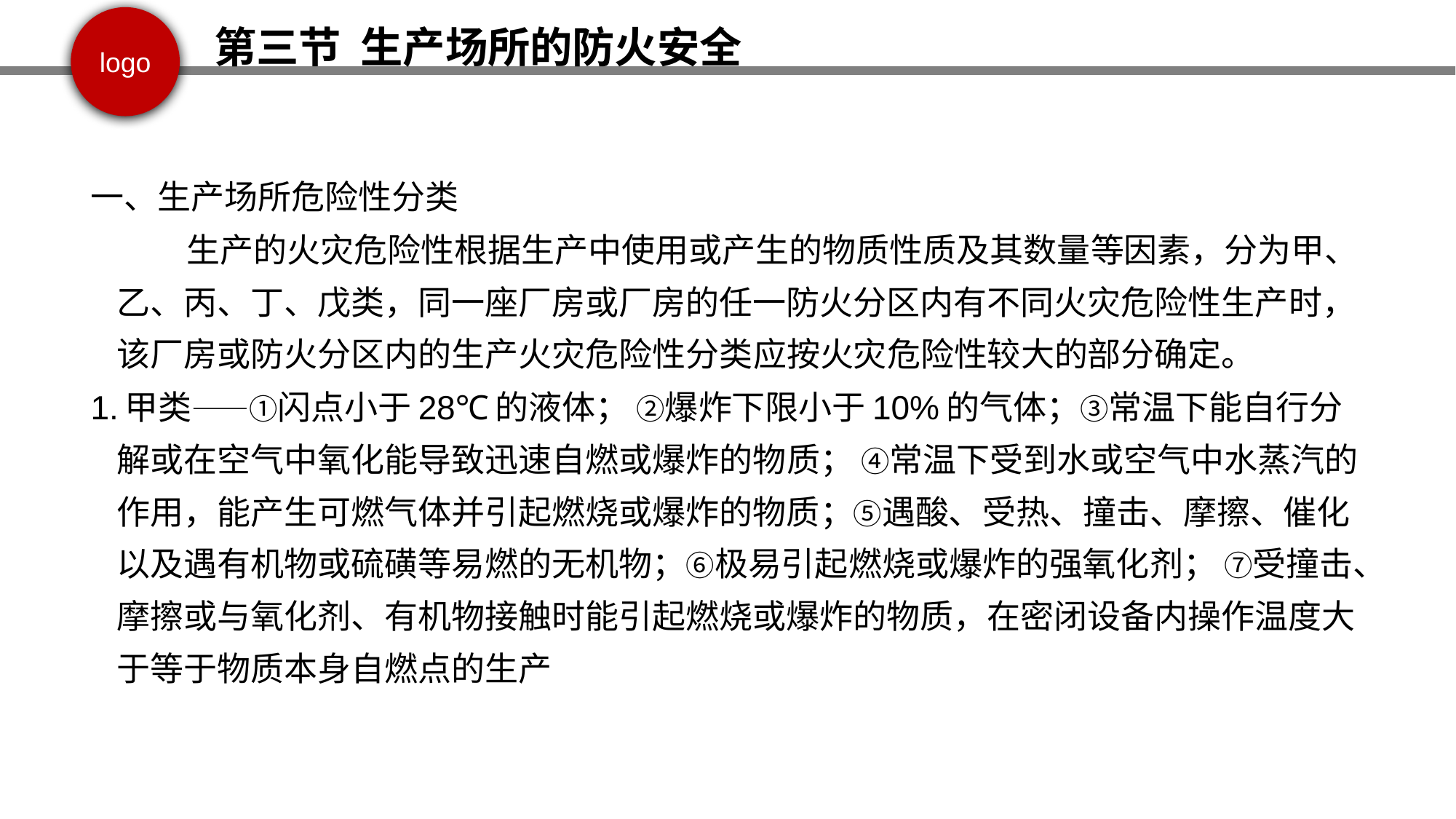

第三节  生产场所的防火安全
一、生产场所危险性分类
            生产的火灾危险性根据生产中使用或产生的物质性质及其数量等因素，分为甲、乙、丙、丁、戊类，同一座厂房或厂房的任一防火分区内有不同火灾危险性生产时，该厂房或防火分区内的生产火灾危险性分类应按火灾危险性较大的部分确定。
1.甲类——①闪点小于28℃的液体； ②爆炸下限小于10%的气体；③常温下能自行分解或在空气中氧化能导致迅速自燃或爆炸的物质； ④常温下受到水或空气中水蒸汽的作用，能产生可燃气体并引起燃烧或爆炸的物质；⑤遇酸、受热、撞击、摩擦、催化以及遇有机物或硫磺等易燃的无机物；⑥极易引起燃烧或爆炸的强氧化剂； ⑦受撞击、摩擦或与氧化剂、有机物接触时能引起燃烧或爆炸的物质，在密闭设备内操作温度大于等于物质本身自燃点的生产